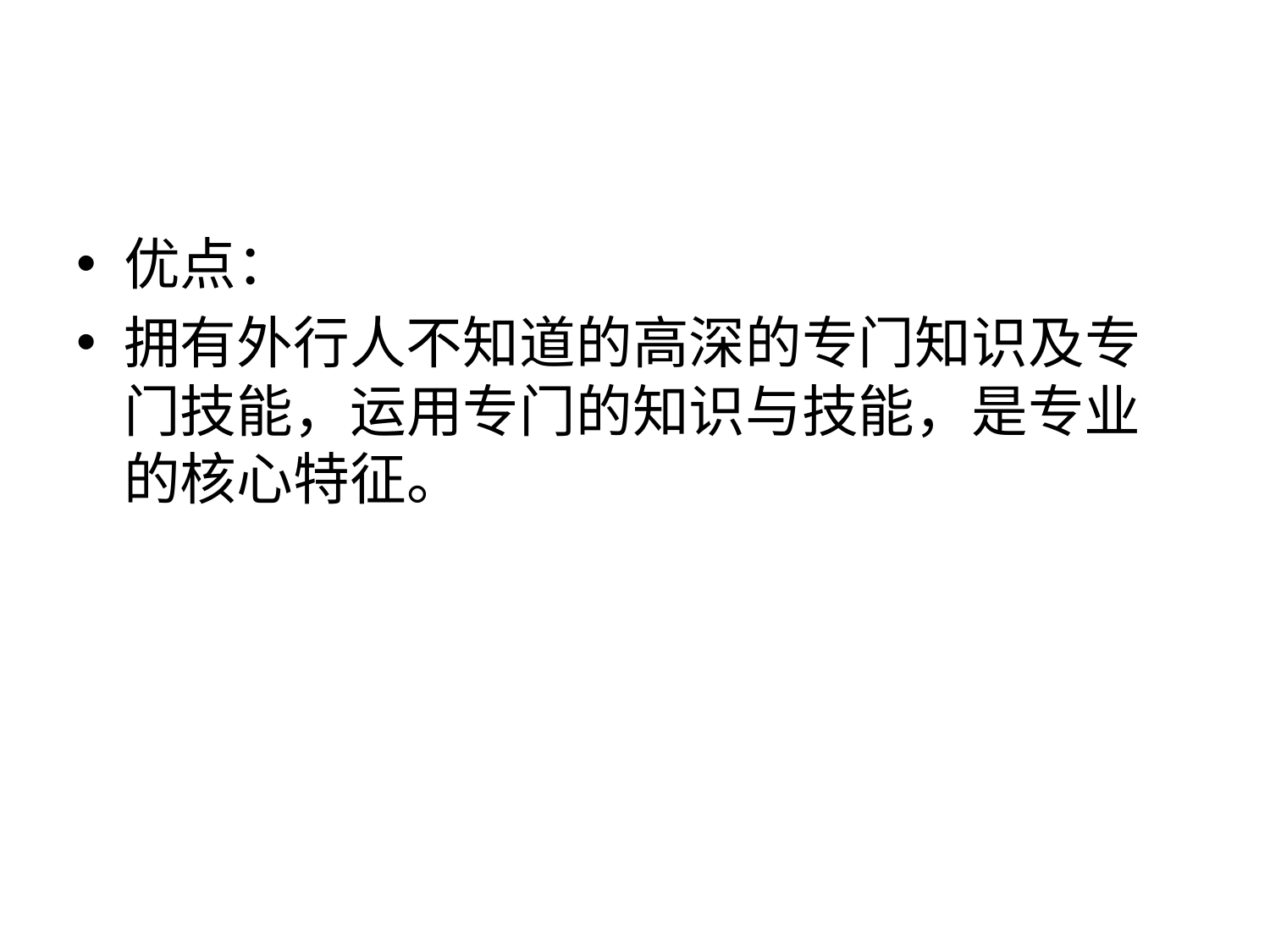

#
优点：
拥有外行人不知道的高深的专门知识及专门技能，运用专门的知识与技能，是专业的核心特征。